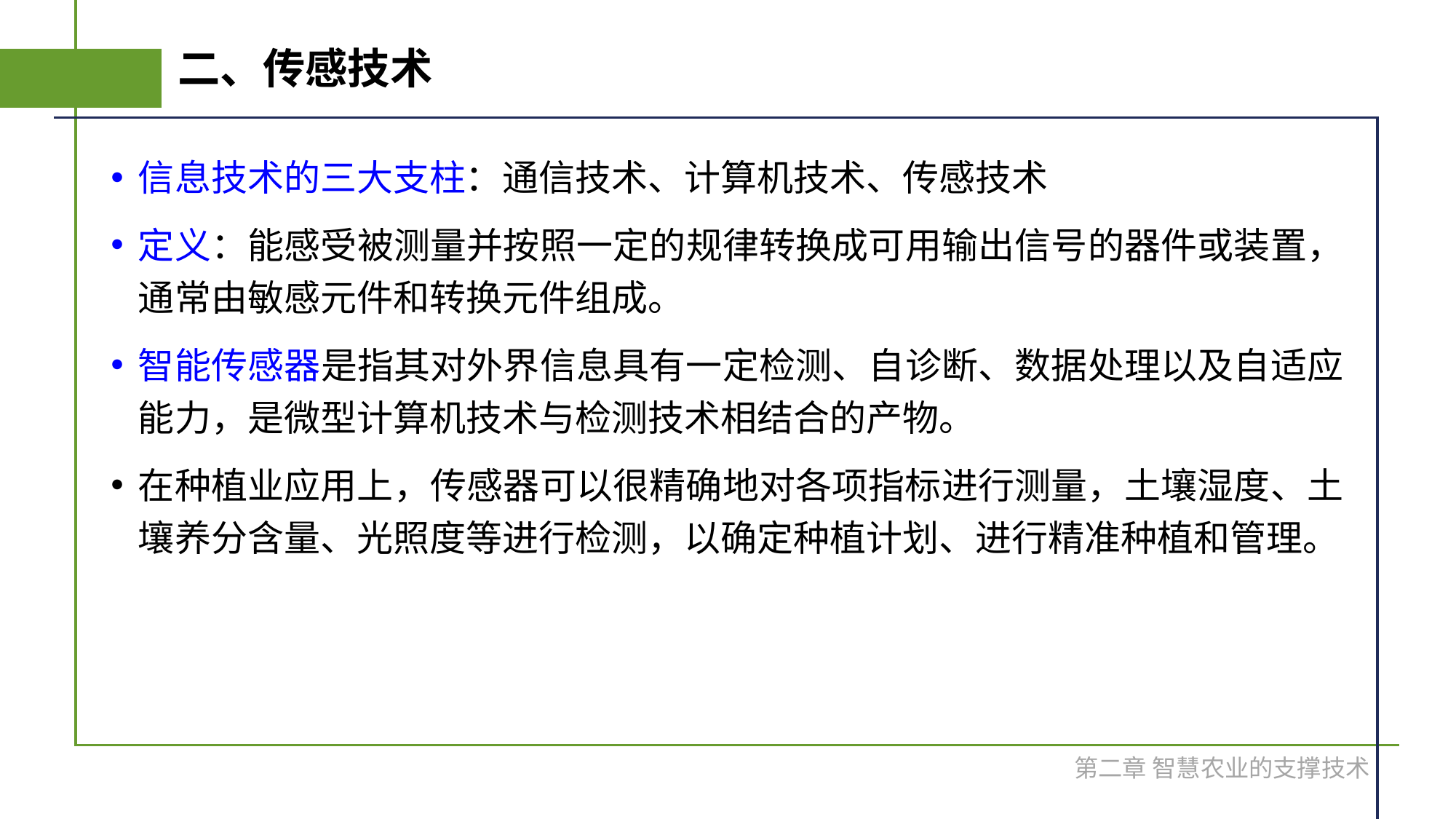

# 二、传感技术
信息技术的三大支柱：通信技术、计算机技术、传感技术
定义：能感受被测量并按照一定的规律转换成可用输出信号的器件或装置，通常由敏感元件和转换元件组成。
智能传感器是指其对外界信息具有一定检测、自诊断、数据处理以及自适应能力，是微型计算机技术与检测技术相结合的产物。
在种植业应用上，传感器可以很精确地对各项指标进行测量，土壤湿度、土壤养分含量、光照度等进行检测，以确定种植计划、进行精准种植和管理。
第二章 智慧农业的支撑技术